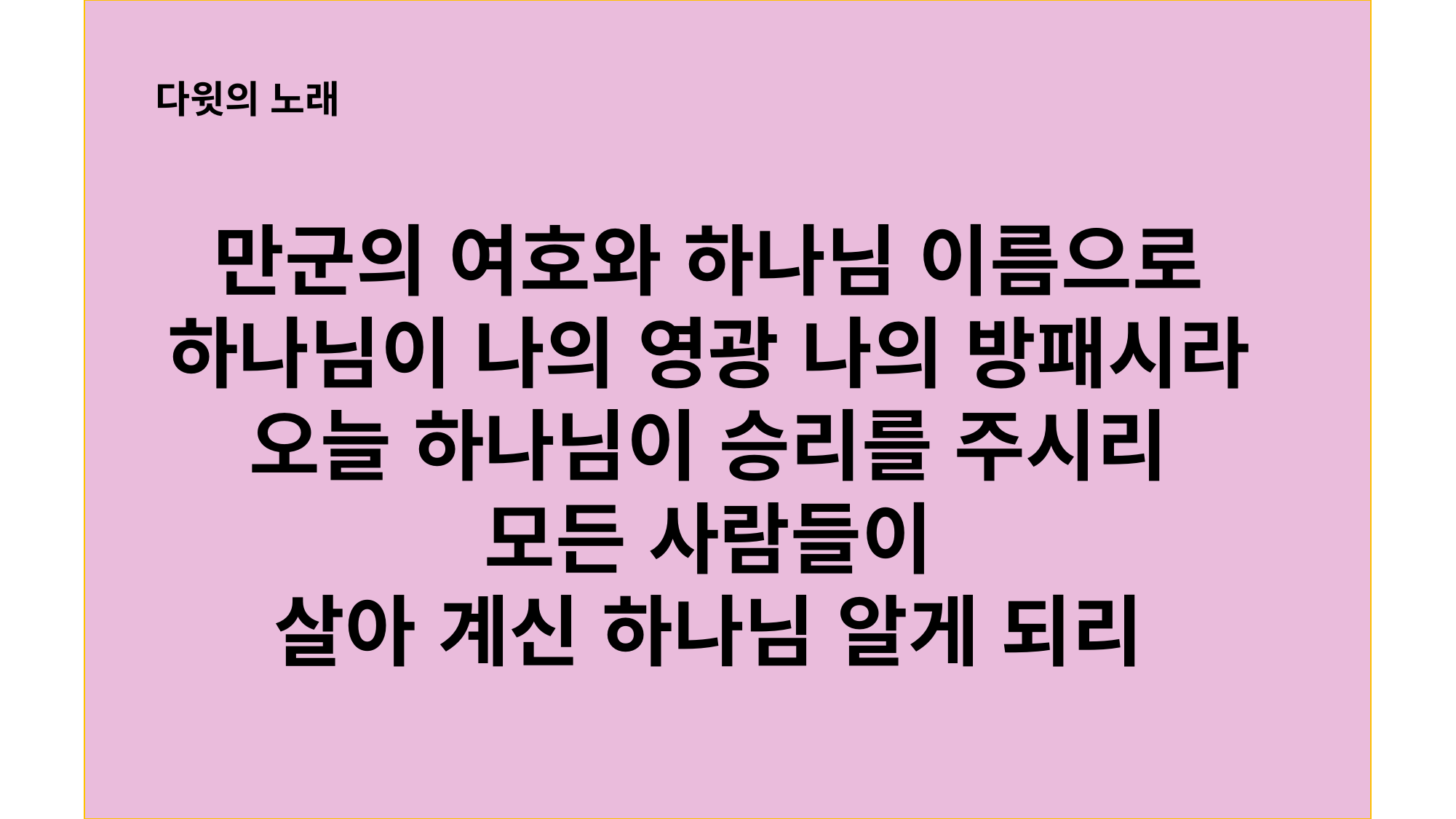

다윗의 노래
만군의 여호와 하나님 이름으로
하나님이 나의 영광 나의 방패시라
오늘 하나님이 승리를 주시리
모든 사람들이
살아 계신 하나님 알게 되리